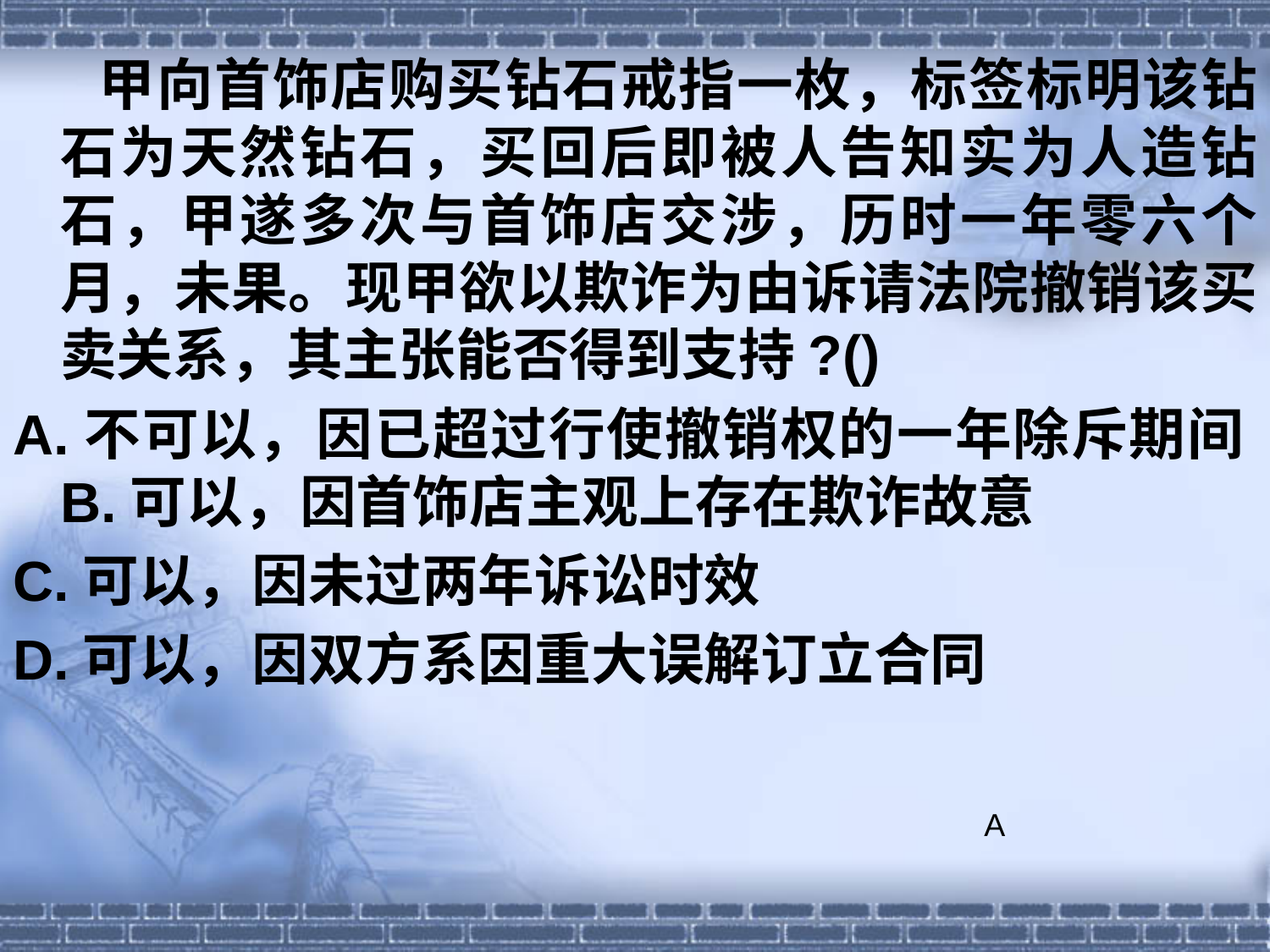

甲向首饰店购买钻石戒指一枚，标签标明该钻石为天然钻石，买回后即被人告知实为人造钻石，甲遂多次与首饰店交涉，历时一年零六个月，未果。现甲欲以欺诈为由诉请法院撤销该买卖关系，其主张能否得到支持?()
A.不可以，因已超过行使撤销权的一年除斥期间B.可以，因首饰店主观上存在欺诈故意
C.可以，因未过两年诉讼时效
D.可以，因双方系因重大误解订立合同

A